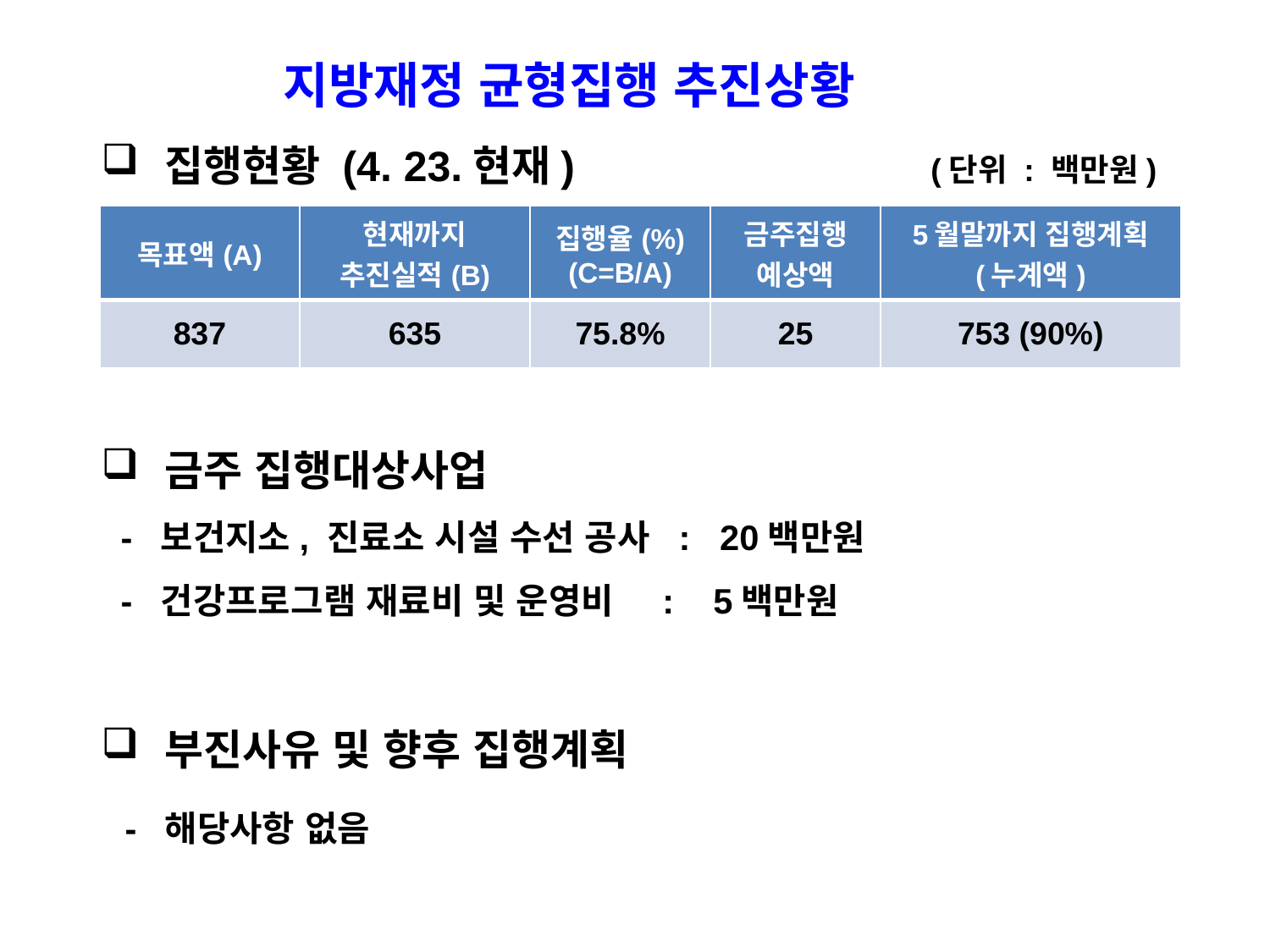

지방재정 균형집행 추진상황
집행현황 (4. 23.현재)                              (단위 : 백만원)

금주 집행대상사업
  -  보건지소, 진료소 시설 수선 공사  :   20백만원
  -  건강프로그램 재료비 및 운영비    :    5백만원

부진사유 및 향후 집행계획
  -  해당사항 없음
| 목표액(A) | 현재까지 추진실적(B) | 집행율(%) (C=B/A) | 금주집행 예상액 | 5월말까지 집행계획 (누계액) |
| --- | --- | --- | --- | --- |
| 837 | 635 | 75.8% | 25 | 753 (90%) |